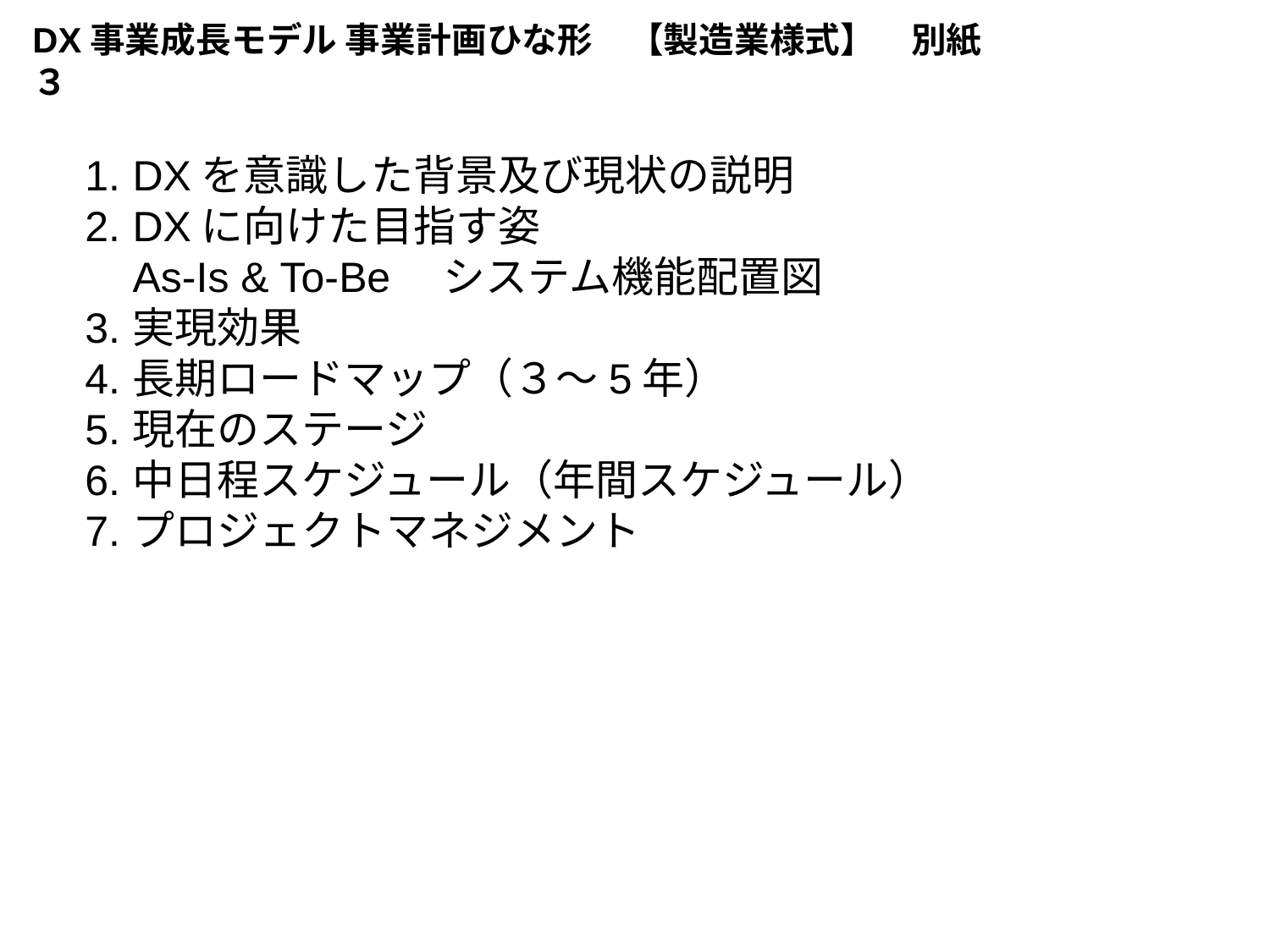

DX事業成長モデル 事業計画ひな形　【製造業様式】　別紙３
DXを意識した背景及び現状の説明
DXに向けた目指す姿
As-Is & To-Be　システム機能配置図
実現効果
長期ロードマップ（３～5年）
現在のステージ
中日程スケジュール（年間スケジュール）
プロジェクトマネジメント

1